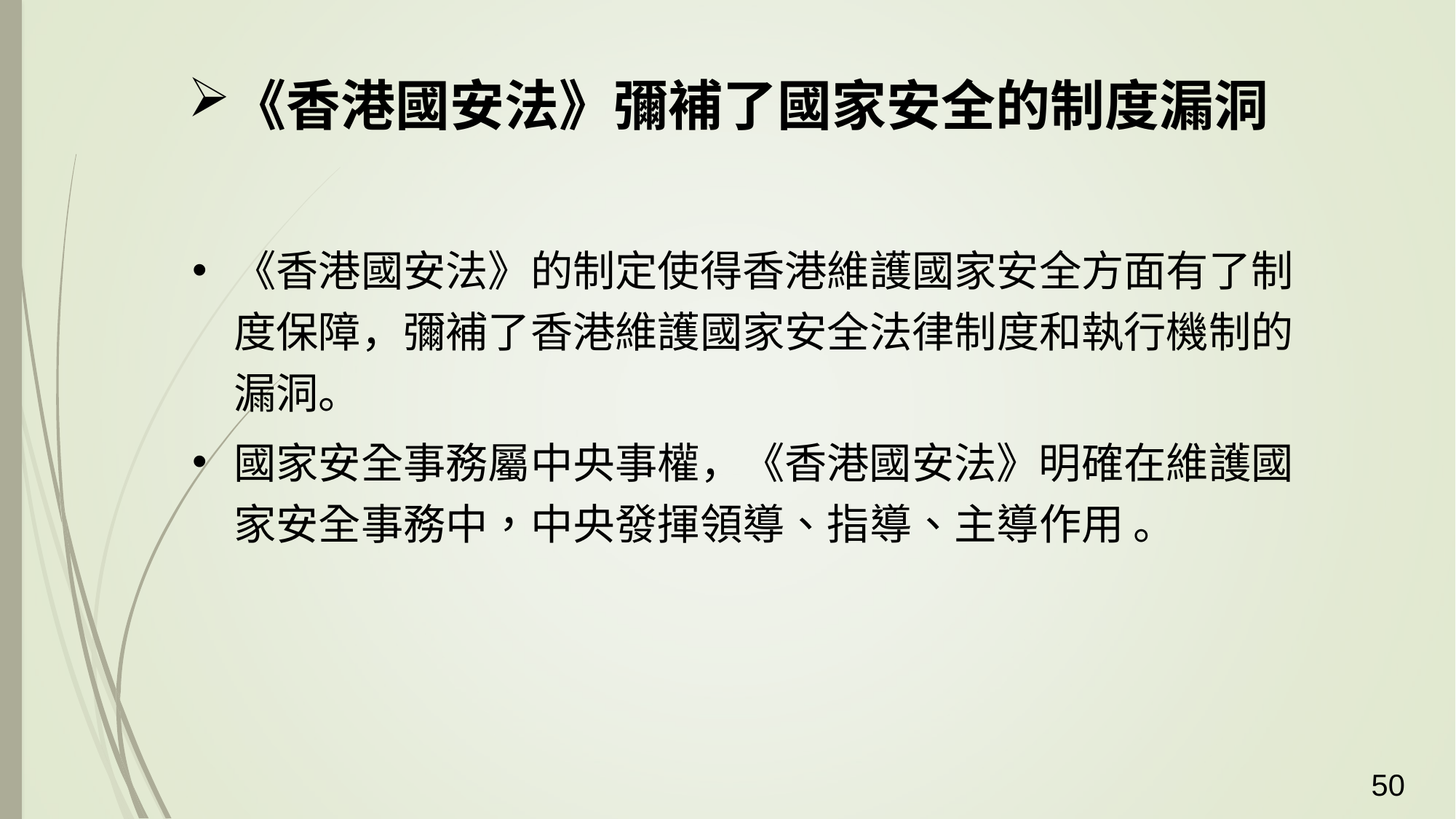

《香港國安法》彌補了國家安全的制度漏洞
《香港國安法》的制定使得香港維護國家安全方面有了制度保障，彌補了香港維護國家安全法律制度和執行機制的漏洞。
國家安全事務屬中央事權，《香港國安法》明確在維護國家安全事務中，中央發揮領導、指導、主導作用 。

50